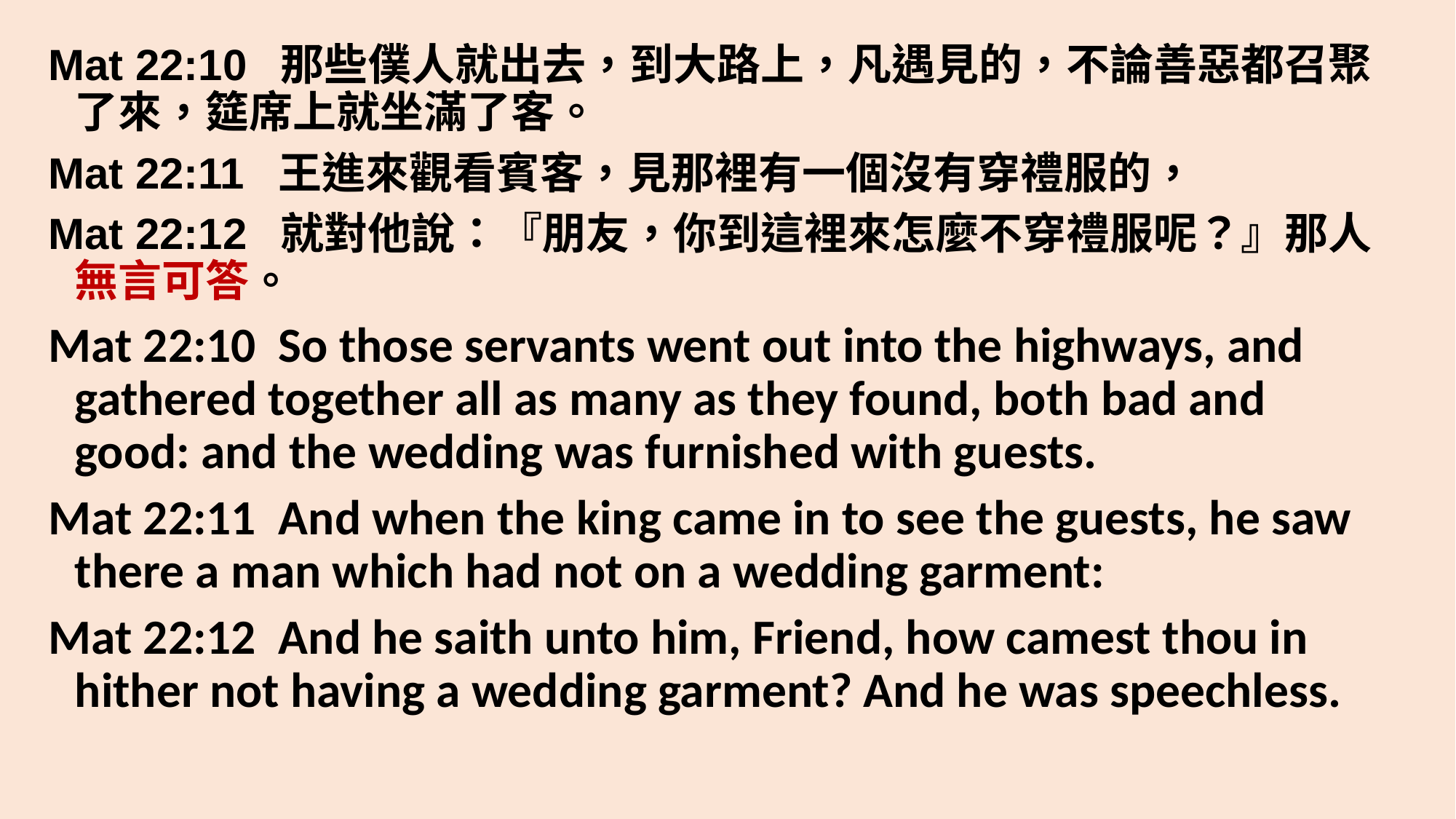

Mat 22:10  那些僕人就出去，到大路上，凡遇見的，不論善惡都召聚了來，筵席上就坐滿了客。
Mat 22:11  王進來觀看賓客，見那裡有一個沒有穿禮服的，
Mat 22:12  就對他說：『朋友，你到這裡來怎麼不穿禮服呢？』那人無言可答。
Mat 22:10  So those servants went out into the highways, and gathered together all as many as they found, both bad and good: and the wedding was furnished with guests.
Mat 22:11  And when the king came in to see the guests, he saw there a man which had not on a wedding garment:
Mat 22:12  And he saith unto him, Friend, how camest thou in hither not having a wedding garment? And he was speechless.